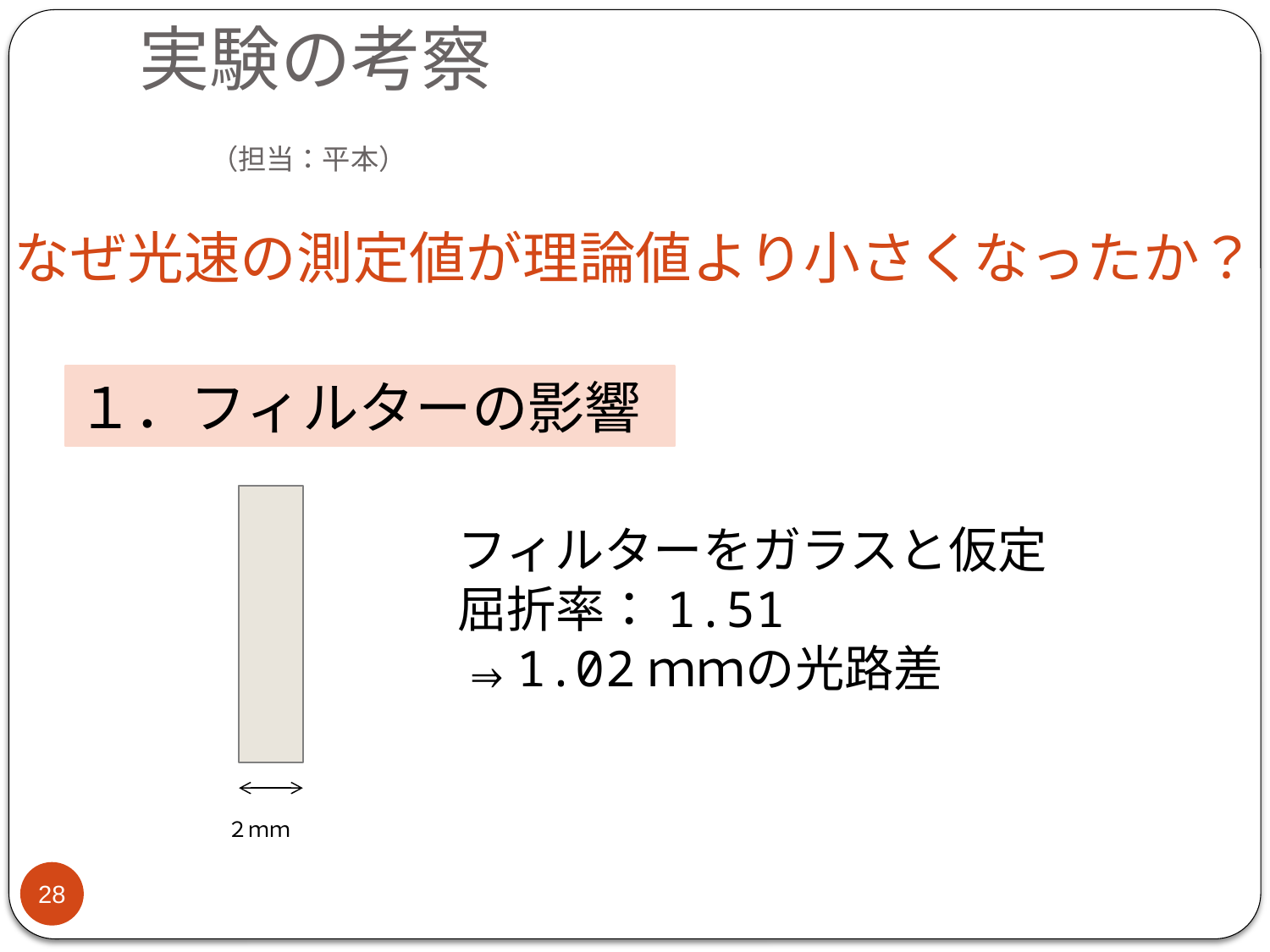

# 実験の考察　　　　　　　　　　（担当：平本）
なぜ光速の測定値が理論値より小さくなったか？

１．フィルターの影響

２ｍｍ
フィルターをガラスと仮定
屈折率：1.51
⇒1.02ｍｍの光路差

28